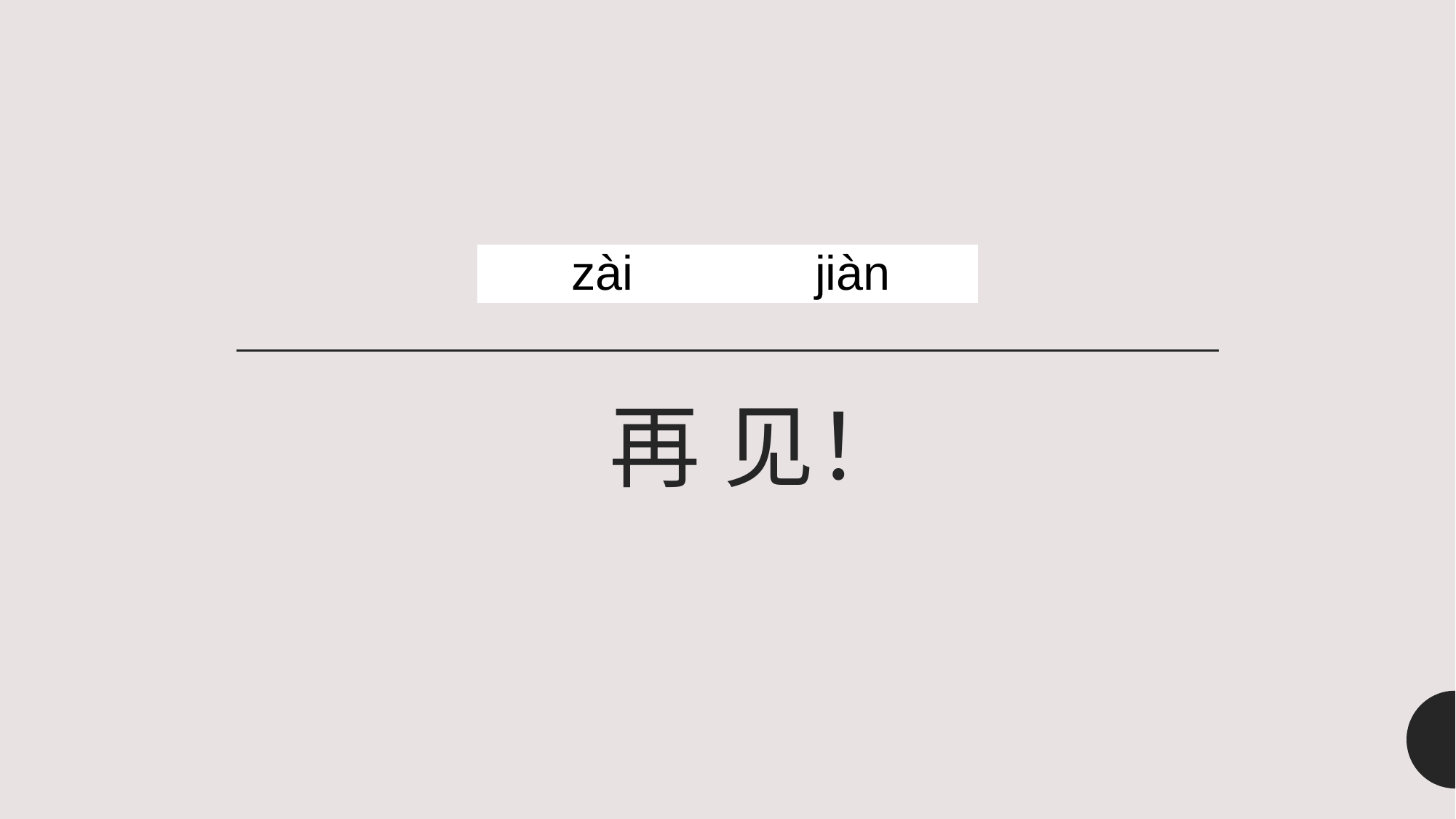

| zài | jiàn |
| --- | --- |
# 再 见！